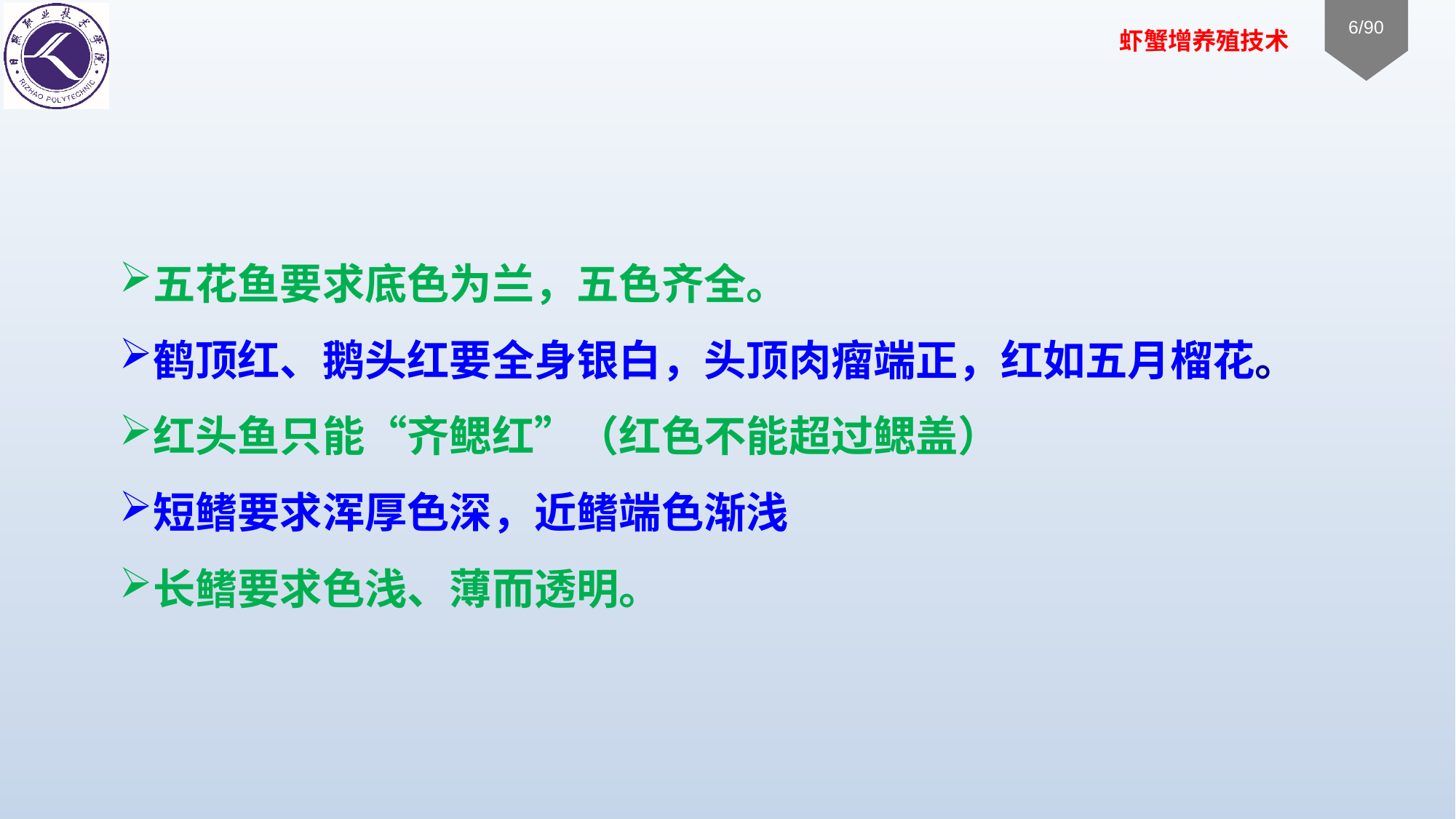

#
五花鱼要求底色为兰，五色齐全。
鹤顶红、鹅头红要全身银白，头顶肉瘤端正，红如五月榴花。
红头鱼只能“齐鳃红”（红色不能超过鳃盖）
短鳍要求浑厚色深，近鳍端色渐浅
长鳍要求色浅、薄而透明。